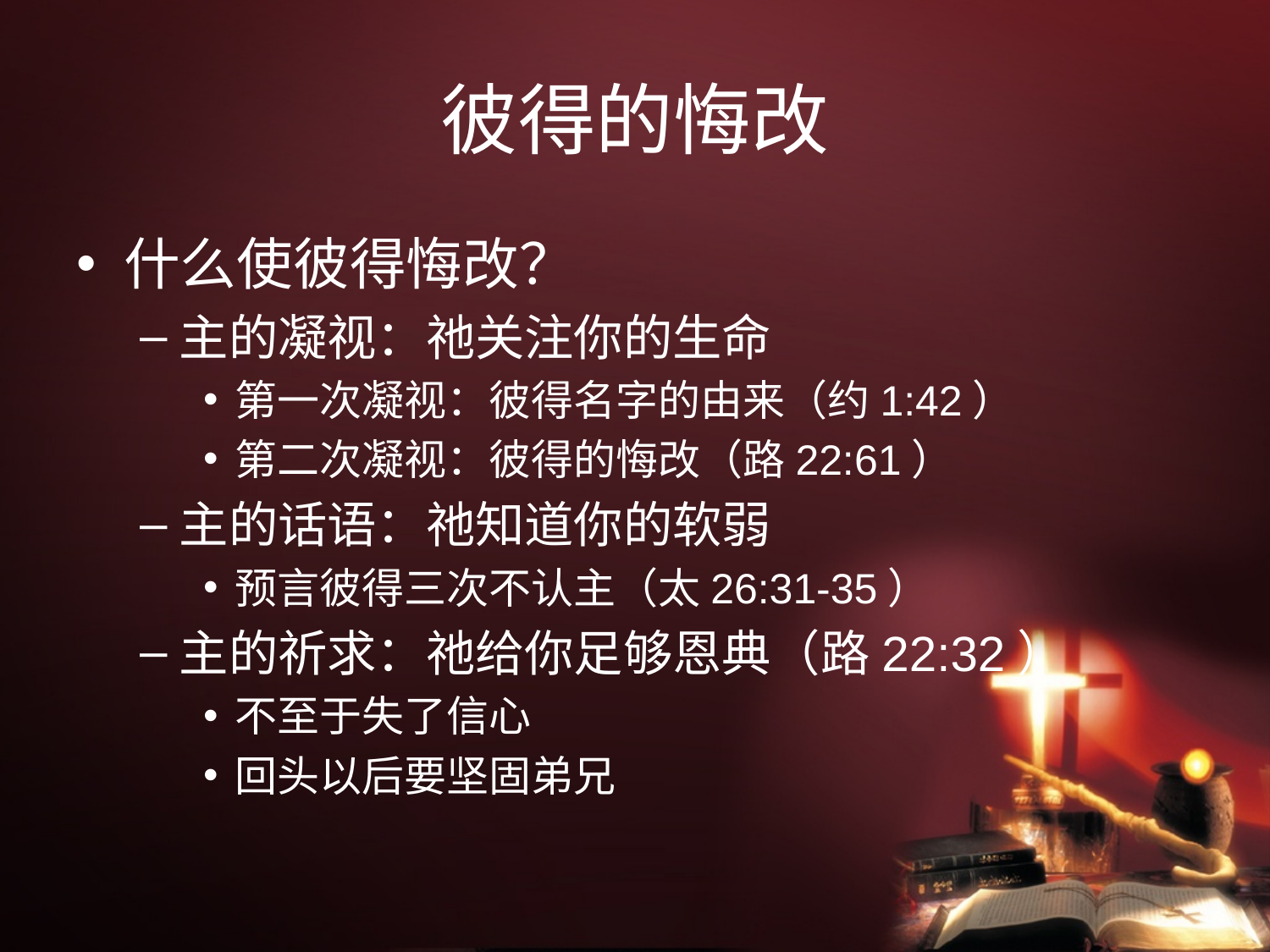

# 彼得的悔改
什么使彼得悔改？
主的凝视：祂关注你的生命
第一次凝视：彼得名字的由来（约1:42）
第二次凝视：彼得的悔改（路22:61）
主的话语：祂知道你的软弱
预言彼得三次不认主（太26:31-35）
主的祈求：祂给你足够恩典（路22:32）
不至于失了信心
回头以后要坚固弟兄